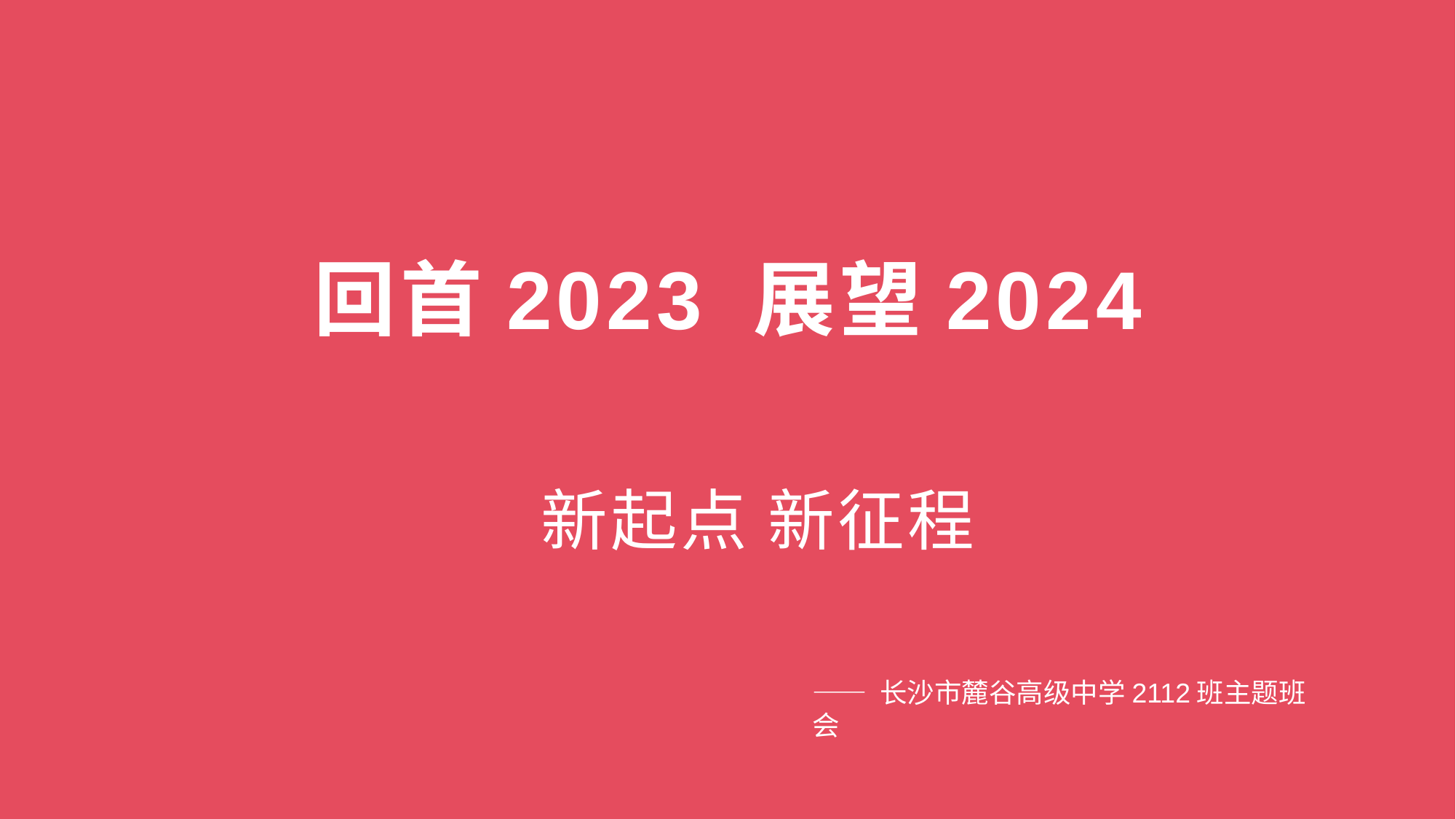

# 回首2023 展望2024
新起点 新征程
—— 长沙市麓谷高级中学2112班主题班会